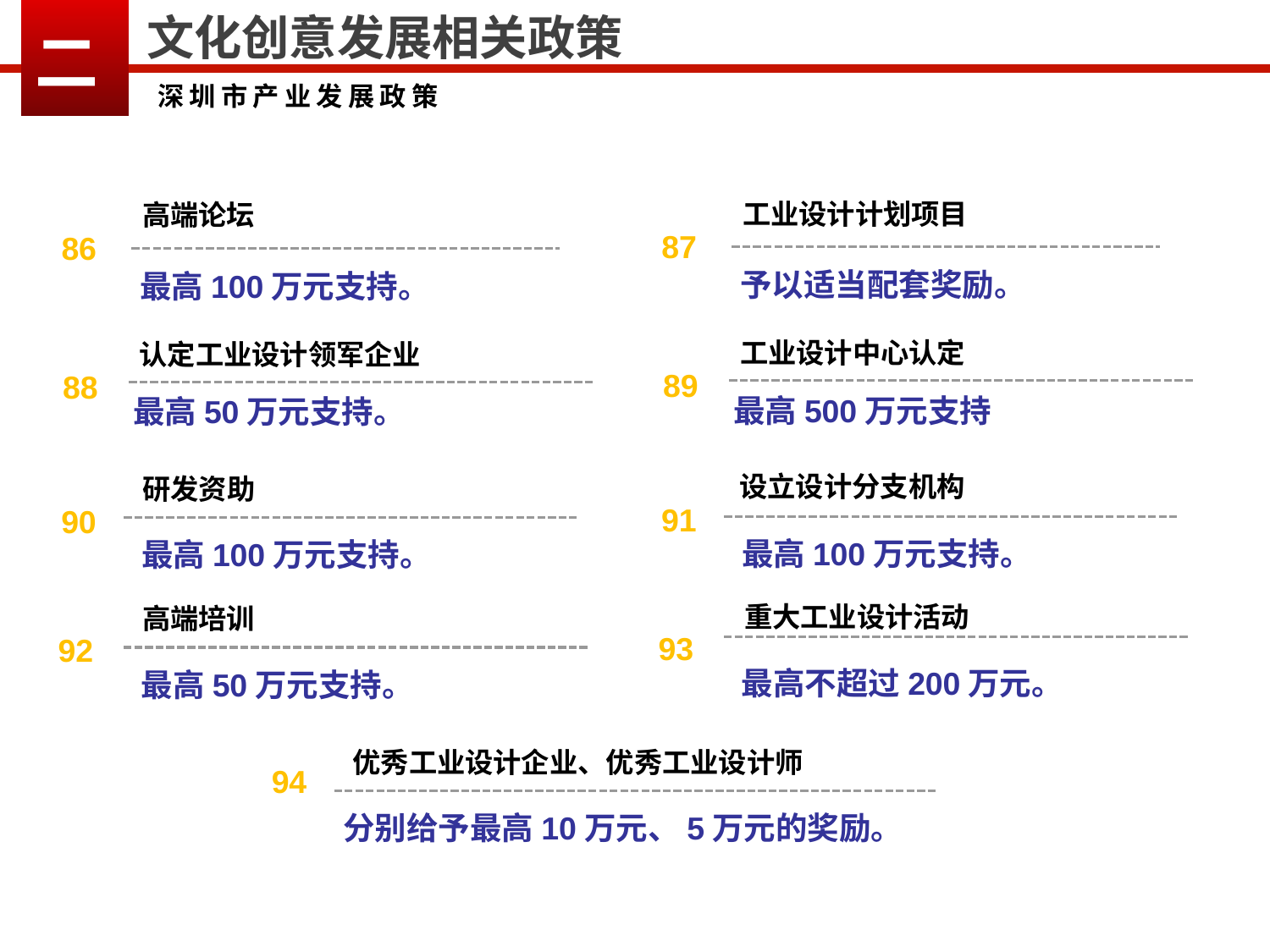

二
文化创意发展相关政策

深圳市产业发展政策
工业设计计划项目
高端论坛
87
86
予以适当配套奖励。
最高100万元支持。
工业设计中心认定
认定工业设计领军企业
89
88
最高500万元支持
最高50万元支持。
设立设计分支机构
研发资助
91
90
最高100万元支持。
最高100万元支持。
重大工业设计活动
高端培训
93
92
最高不超过200万元。
最高50万元支持。
优秀工业设计企业、优秀工业设计师
94
分别给予最高10万元、5万元的奖励。